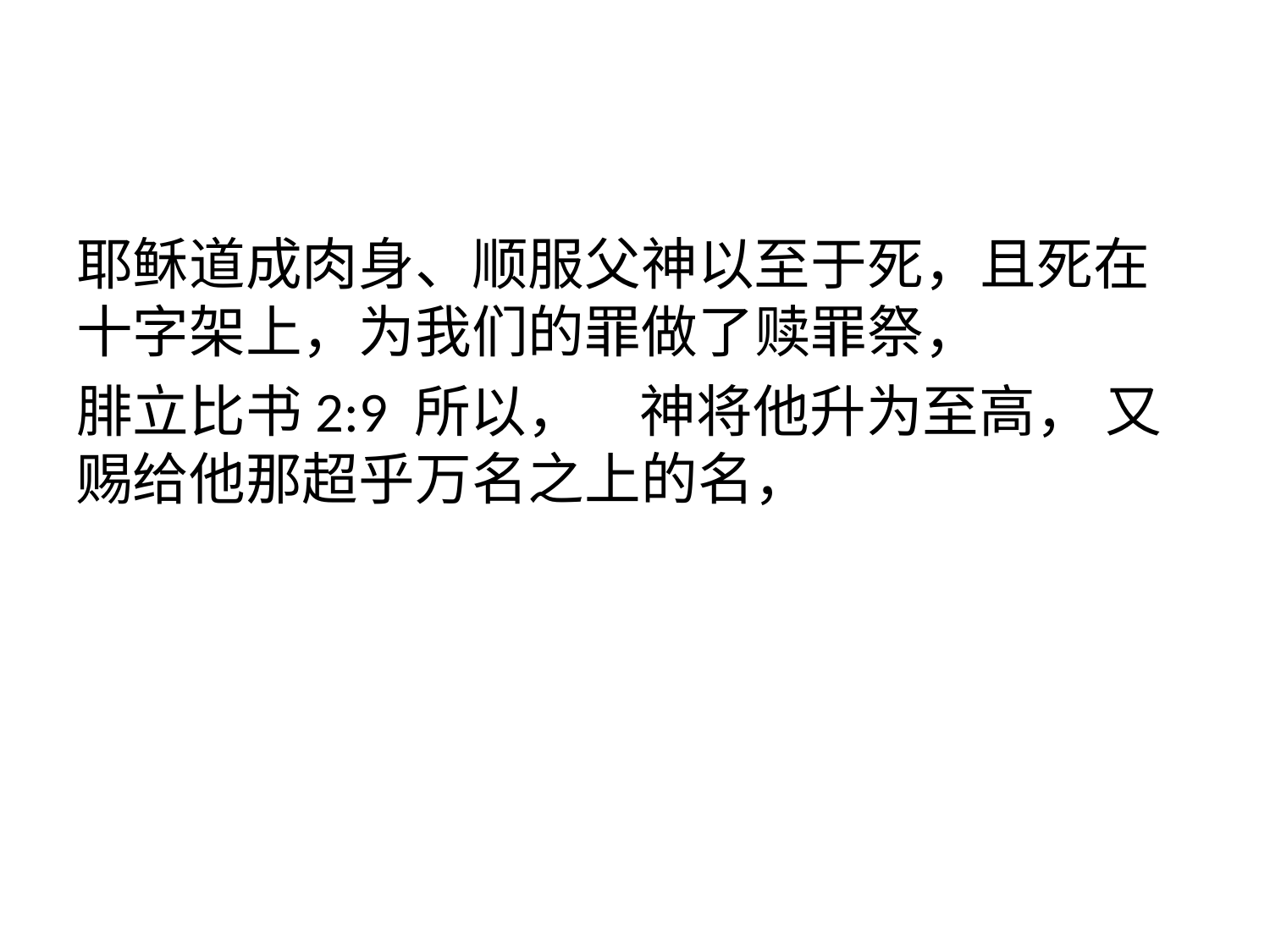

#
耶稣道成肉身、顺服父神以至于死，且死在十字架上，为我们的罪做了赎罪祭，
腓立比书2:9 所以，　神将他升为至高， 又赐给他那超乎万名之上的名，